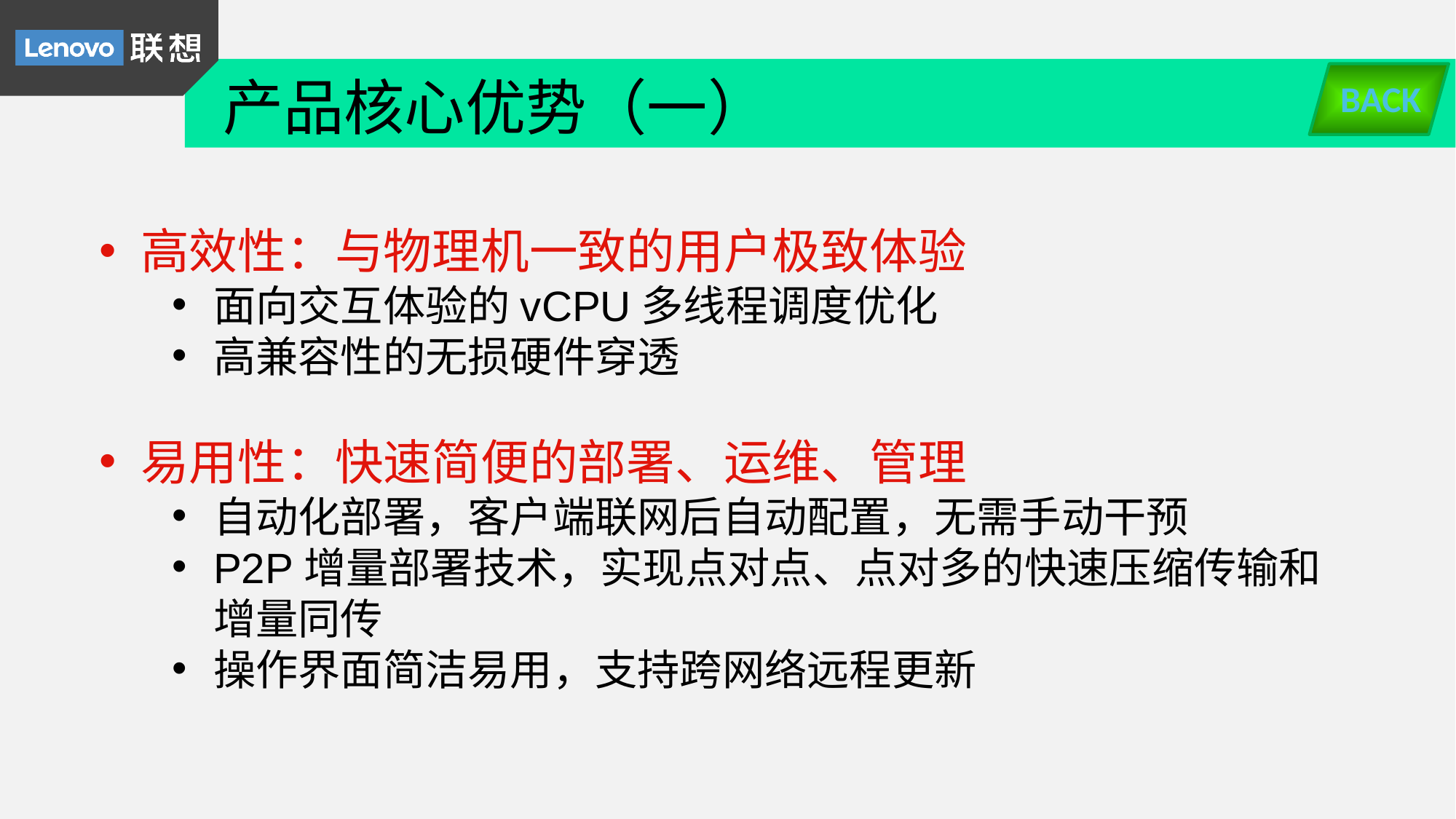

产品核心优势（一）

BACK
高效性：与物理机一致的用户极致体验
面向交互体验的vCPU多线程调度优化
高兼容性的无损硬件穿透

易用性：快速简便的部署、运维、管理
自动化部署，客户端联网后自动配置，无需手动干预
P2P增量部署技术，实现点对点、点对多的快速压缩传输和增量同传
操作界面简洁易用，支持跨网络远程更新